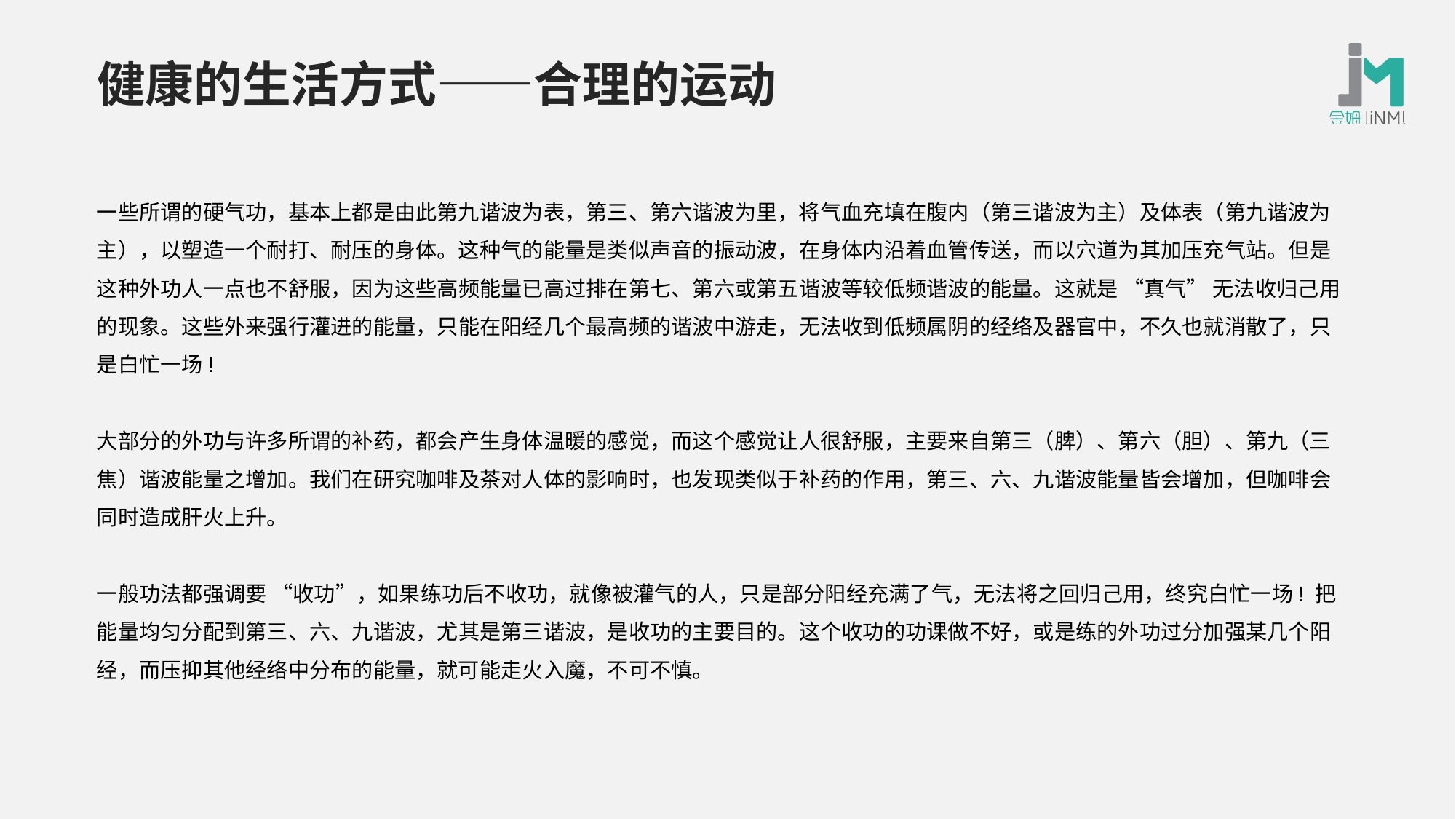

# 健康的生活方式——合理的运动
一些所谓的硬气功，基本上都是由此第九谐波为表，第三、第六谐波为里，将气血充填在腹内（第三谐波为主）及体表（第九谐波为主），以塑造一个耐打、耐压的身体。这种气的能量是类似声音的振动波，在身体内沿着血管传送，而以穴道为其加压充气站。但是这种外功人一点也不舒服，因为这些高频能量已高过排在第七、第六或第五谐波等较低频谐波的能量。这就是 “真气” 无法收归己用的现象。这些外来强行灌进的能量，只能在阳经几个最高频的谐波中游走，无法收到低频属阴的经络及器官中，不久也就消散了，只是白忙一场!

大部分的外功与许多所谓的补药，都会产生身体温暖的感觉，而这个感觉让人很舒服，主要来自第三（脾）、第六（胆）、第九（三焦）谐波能量之增加。我们在研究咖啡及茶对人体的影响时，也发现类似于补药的作用，第三、六、九谐波能量皆会增加，但咖啡会同时造成肝火上升。

一般功法都强调要 “收功”，如果练功后不收功，就像被灌气的人，只是部分阳经充满了气，无法将之回归己用，终究白忙一场! 把能量均匀分配到第三、六、九谐波，尤其是第三谐波，是收功的主要目的。这个收功的功课做不好，或是练的外功过分加强某几个阳经，而压抑其他经络中分布的能量，就可能走火入魔，不可不慎。